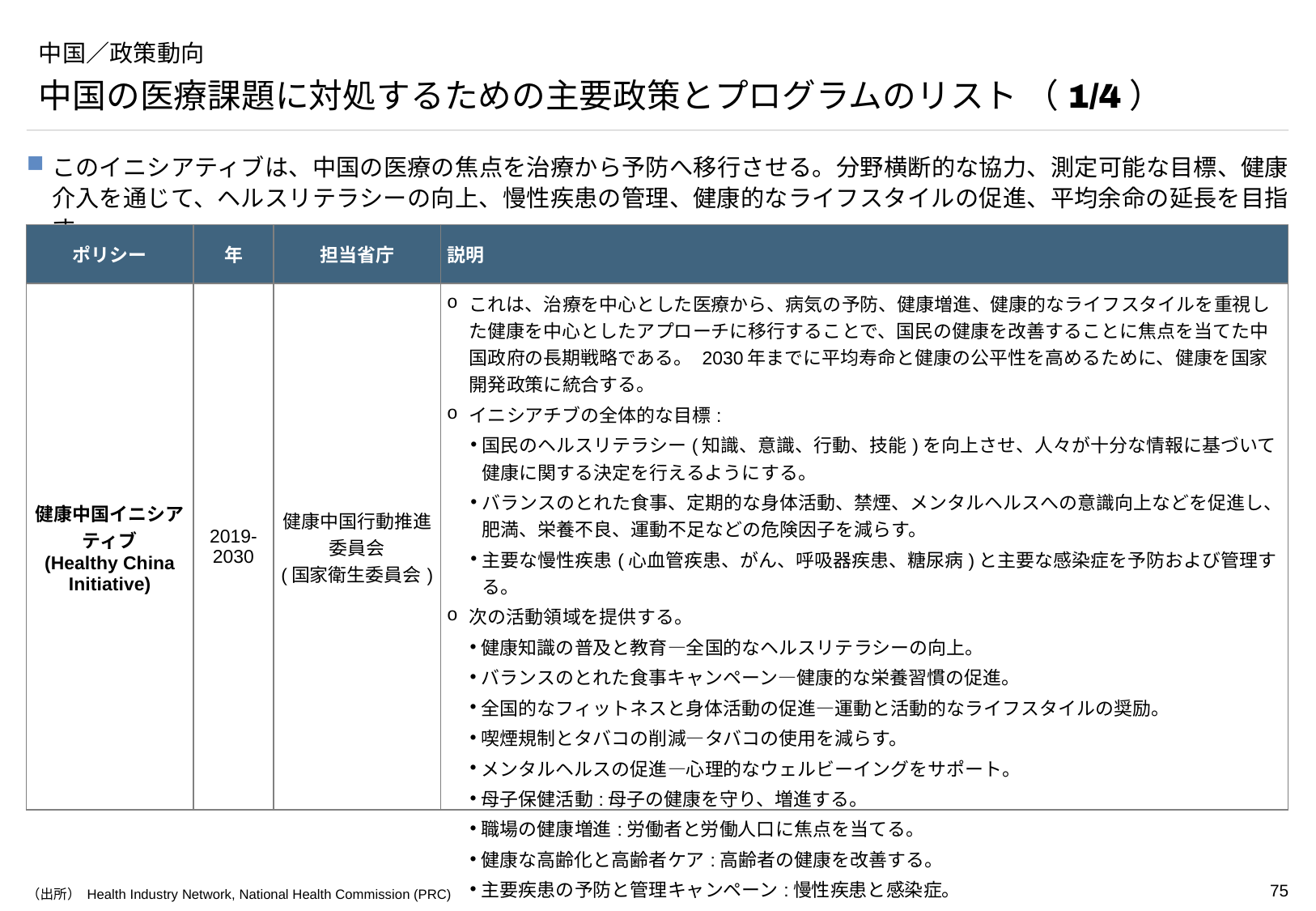

# 中国／政策動向
中国の医療課題に対処するための主要政策とプログラムのリスト （1/4）
このイニシアティブは、中国の医療の焦点を治療から予防へ移行させる。分野横断的な協力、測定可能な目標、健康介入を通じて、ヘルスリテラシーの向上、慢性疾患の管理、健康的なライフスタイルの促進、平均余命の延長を目指す。
| ポリシー | 年 | 担当省庁 | 説明 |
| --- | --- | --- | --- |
| 健康中国イニシアティブ (Healthy China Initiative) | 2019-2030 | 健康中国行動推進委員会 (国家衛生委員会) | これは、治療を中心とした医療から、病気の予防、健康増進、健康的なライフスタイルを重視した健康を中心としたアプローチに移行することで、国民の健康を改善することに焦点を当てた中国政府の長期戦略である。 2030年までに平均寿命と健康の公平性を高めるために、健康を国家開発政策に統合する。 イニシアチブの全体的な目標: 国民のヘルスリテラシー(知識、意識、行動、技能)を向上させ、人々が十分な情報に基づいて健康に関する決定を行えるようにする。 バランスのとれた食事、定期的な身体活動、禁煙、メンタルヘルスへの意識向上などを促進し、肥満、栄養不良、運動不足などの危険因子を減らす。 主要な慢性疾患(心血管疾患、がん、呼吸器疾患、糖尿病)と主要な感染症を予防および管理する。 次の活動領域を提供する。 健康知識の普及と教育—全国的なヘルスリテラシーの向上。 バランスのとれた食事キャンペーン—健康的な栄養習慣の促進。 全国的なフィットネスと身体活動の促進—運動と活動的なライフスタイルの奨励。 喫煙規制とタバコの削減—タバコの使用を減らす。 メンタルヘルスの促進—心理的なウェルビーイングをサポート。 母子保健活動:母子の健康を守り、増進する。 職場の健康増進:労働者と労働人口に焦点を当てる。 健康な高齢化と高齢者ケア:高齢者の健康を改善する。 主要疾患の予防と管理キャンペーン:慢性疾患と感染症。 |
（出所） Health Industry Network, National Health Commission (PRC)